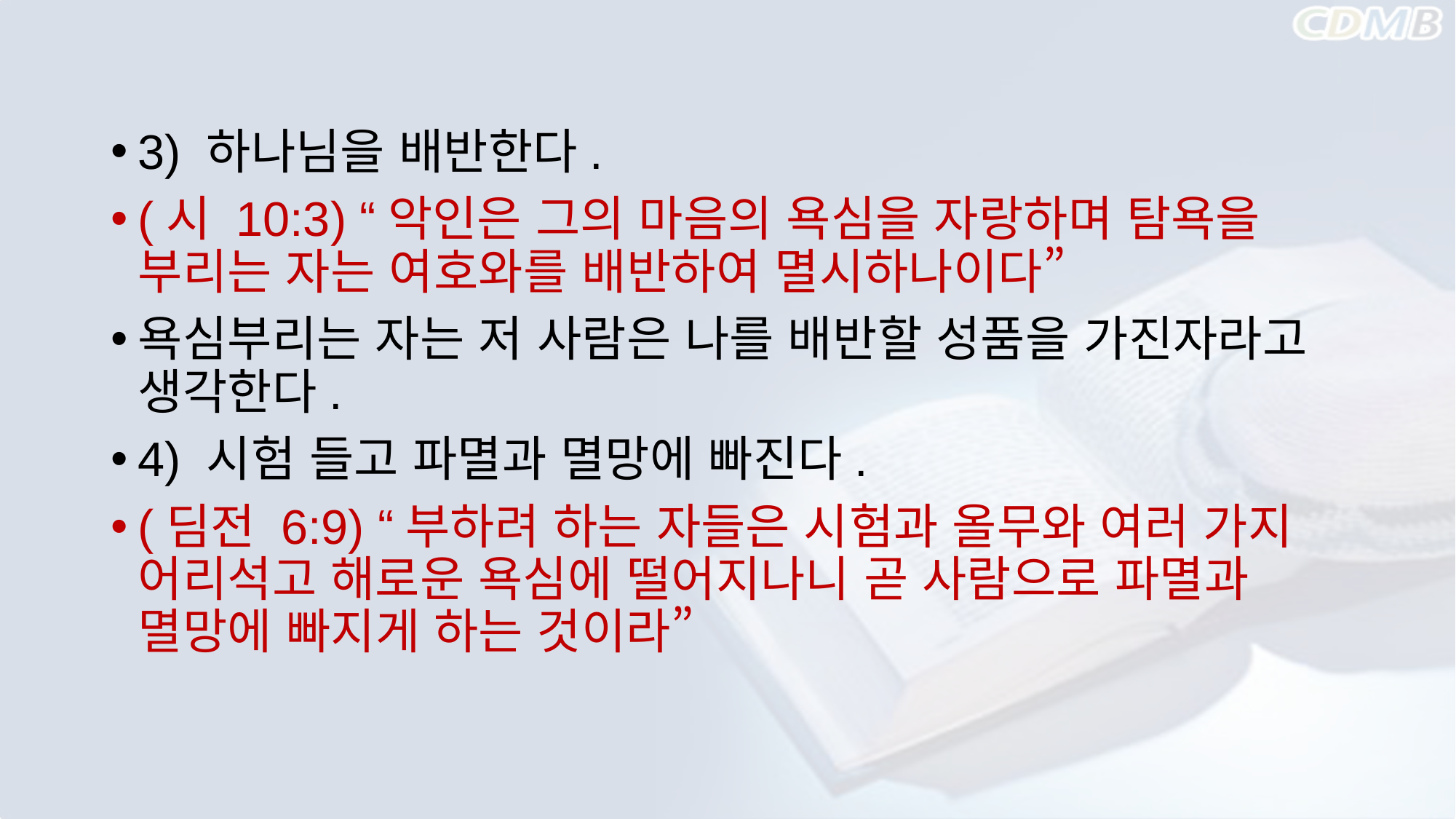

#
3) 하나님을 배반한다.
(시 10:3) “악인은 그의 마음의 욕심을 자랑하며 탐욕을 부리는 자는 여호와를 배반하여 멸시하나이다”
욕심부리는 자는 저 사람은 나를 배반할 성품을 가진자라고 생각한다.
4) 시험 들고 파멸과 멸망에 빠진다.
(딤전 6:9) “부하려 하는 자들은 시험과 올무와 여러 가지 어리석고 해로운 욕심에 떨어지나니 곧 사람으로 파멸과 멸망에 빠지게 하는 것이라”